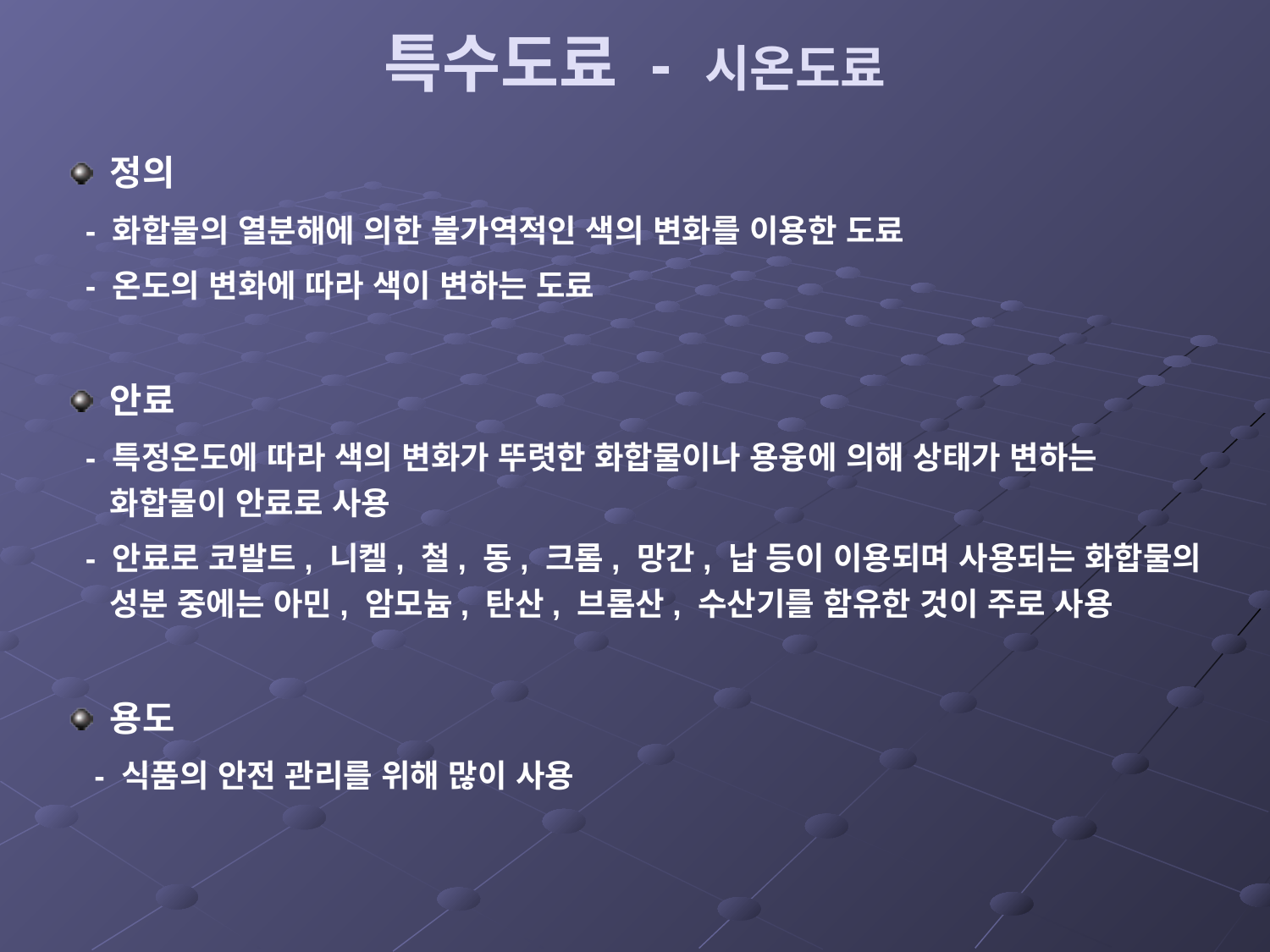

# 특수도료 - 시온도료
정의
  - 화합물의 열분해에 의한 불가역적인 색의 변화를 이용한 도료
  - 온도의 변화에 따라 색이 변하는 도료

안료
  - 특정온도에 따라 색의 변화가 뚜렷한 화합물이나 용융에 의해 상태가 변하는 화합물이 안료로 사용
  - 안료로 코발트, 니켈, 철, 동, 크롬, 망간, 납 등이 이용되며 사용되는 화합물의 성분 중에는 아민, 암모늄, 탄산, 브롬산, 수산기를 함유한 것이 주로 사용

용도
   - 식품의 안전 관리를 위해 많이 사용